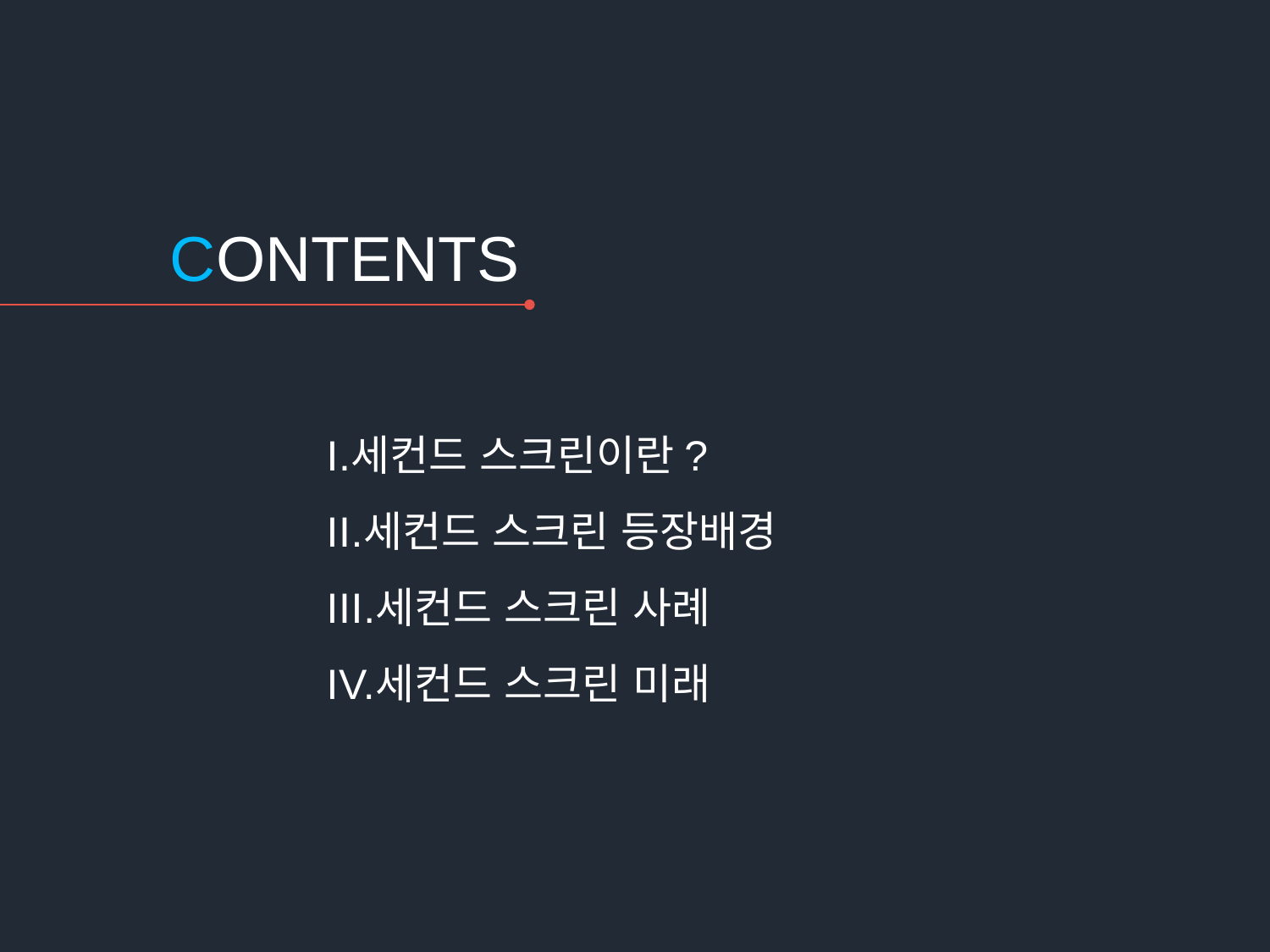

CONTENTS
세컨드 스크린이란?
세컨드 스크린 등장배경
세컨드 스크린 사례
세컨드 스크린 미래